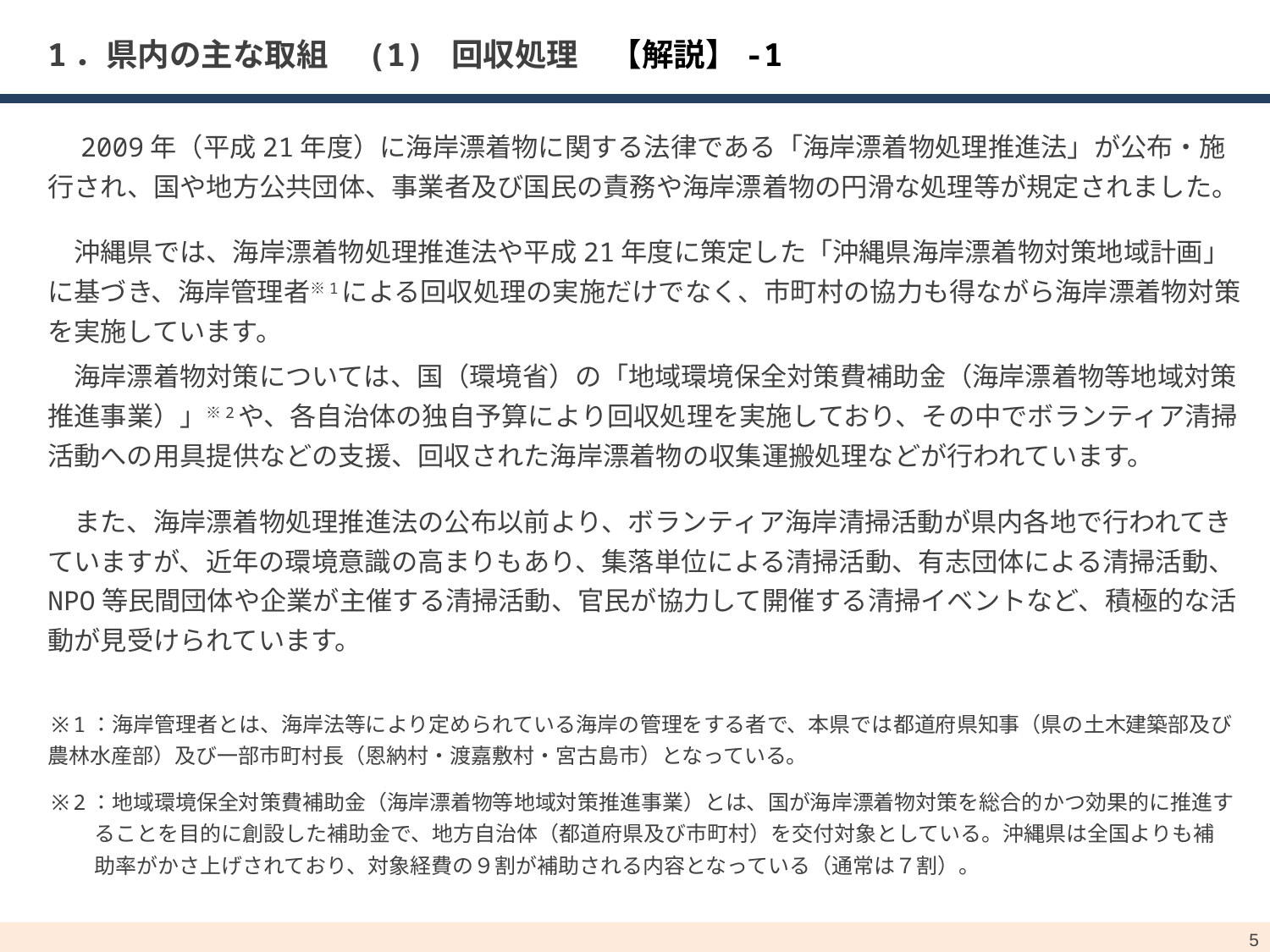

# 1．県内の主な取組　(1) 回収処理　【解説】-1
　2009年（平成21年度）に海岸漂着物に関する法律である「海岸漂着物処理推進法」が公布・施行され、国や地方公共団体、事業者及び国民の責務や海岸漂着物の円滑な処理等が規定されました。
　沖縄県では、海岸漂着物処理推進法や平成21年度に策定した「沖縄県海岸漂着物対策地域計画」に基づき、海岸管理者※1による回収処理の実施だけでなく、市町村の協力も得ながら海岸漂着物対策を実施しています。
　海岸漂着物対策については、国（環境省）の「地域環境保全対策費補助金（海岸漂着物等地域対策推進事業）」※2や、各自治体の独自予算により回収処理を実施しており、その中でボランティア清掃活動への用具提供などの支援、回収された海岸漂着物の収集運搬処理などが行われています。
　また、海岸漂着物処理推進法の公布以前より、ボランティア海岸清掃活動が県内各地で行われてきていますが、近年の環境意識の高まりもあり、集落単位による清掃活動、有志団体による清掃活動、NPO等民間団体や企業が主催する清掃活動、官民が協力して開催する清掃イベントなど、積極的な活動が見受けられています。

※1：海岸管理者とは、海岸法等により定められている海岸の管理をする者で、本県では都道府県知事（県の土木建築部及び
農林水産部）及び一部市町村長（恩納村・渡嘉敷村・宮古島市）となっている。
※2：地域環境保全対策費補助金（海岸漂着物等地域対策推進事業）とは、国が海岸漂着物対策を総合的かつ効果的に推進す
　　 ることを目的に創設した補助金で、地方自治体（都道府県及び市町村）を交付対象としている。沖縄県は全国よりも補
　　 助率がかさ上げされており、対象経費の９割が補助される内容となっている（通常は７割）。